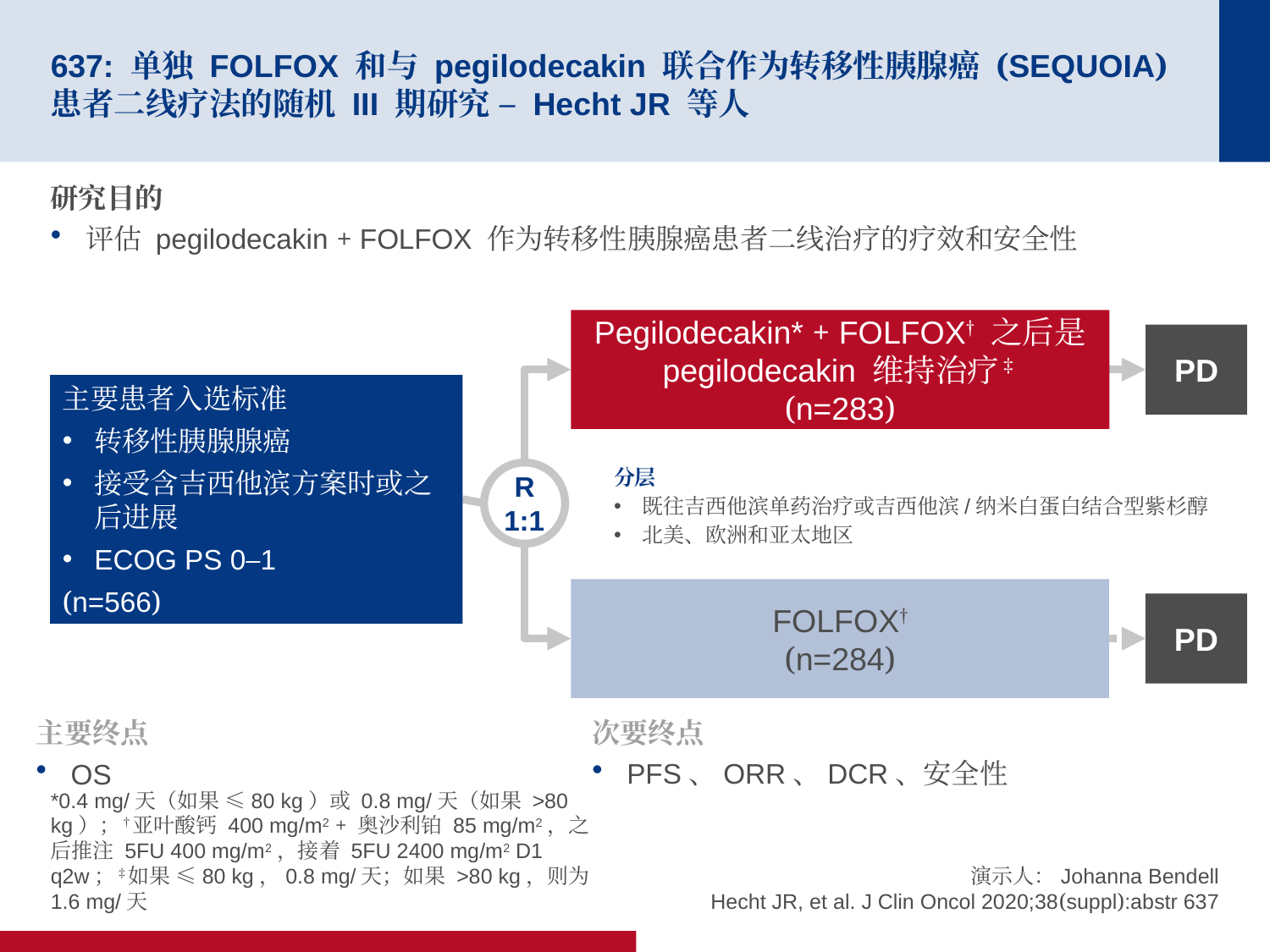

# 637: 单独 FOLFOX 和与 pegilodecakin 联合作为转移性胰腺癌 (SEQUOIA) 患者二线疗法的随机 III 期研究 – Hecht JR 等人
研究目的
评估 pegilodecakin + FOLFOX 作为转移性胰腺癌患者二线治疗的疗效和安全性
Pegilodecakin* + FOLFOX† 之后是 pegilodecakin 维持治疗‡
(n=283)
PD
主要患者入选标准
转移性胰腺腺癌
接受含吉西他滨方案时或之后进展
ECOG PS 0–1
(n=566)
分层
既往吉西他滨单药治疗或吉西他滨/纳米白蛋白结合型紫杉醇
北美、欧洲和亚太地区
R
1:1
FOLFOX†
(n=284)
PD
主要终点
OS

次要终点
PFS、ORR、DCR、安全性
*0.4 mg/天（如果 ≤80 kg）或 0.8 mg/天（如果 >80 kg）；†亚叶酸钙 400 mg/m2 + 奥沙利铂 85 mg/m2，之后推注 5FU 400 mg/m2，接着 5FU 2400 mg/m2 D1 q2w；‡如果 ≤80 kg，0.8 mg/天；如果 >80 kg，则为 1.6 mg/天
演示人：Johanna Bendell
Hecht JR, et al. J Clin Oncol 2020;38(suppl):abstr 637